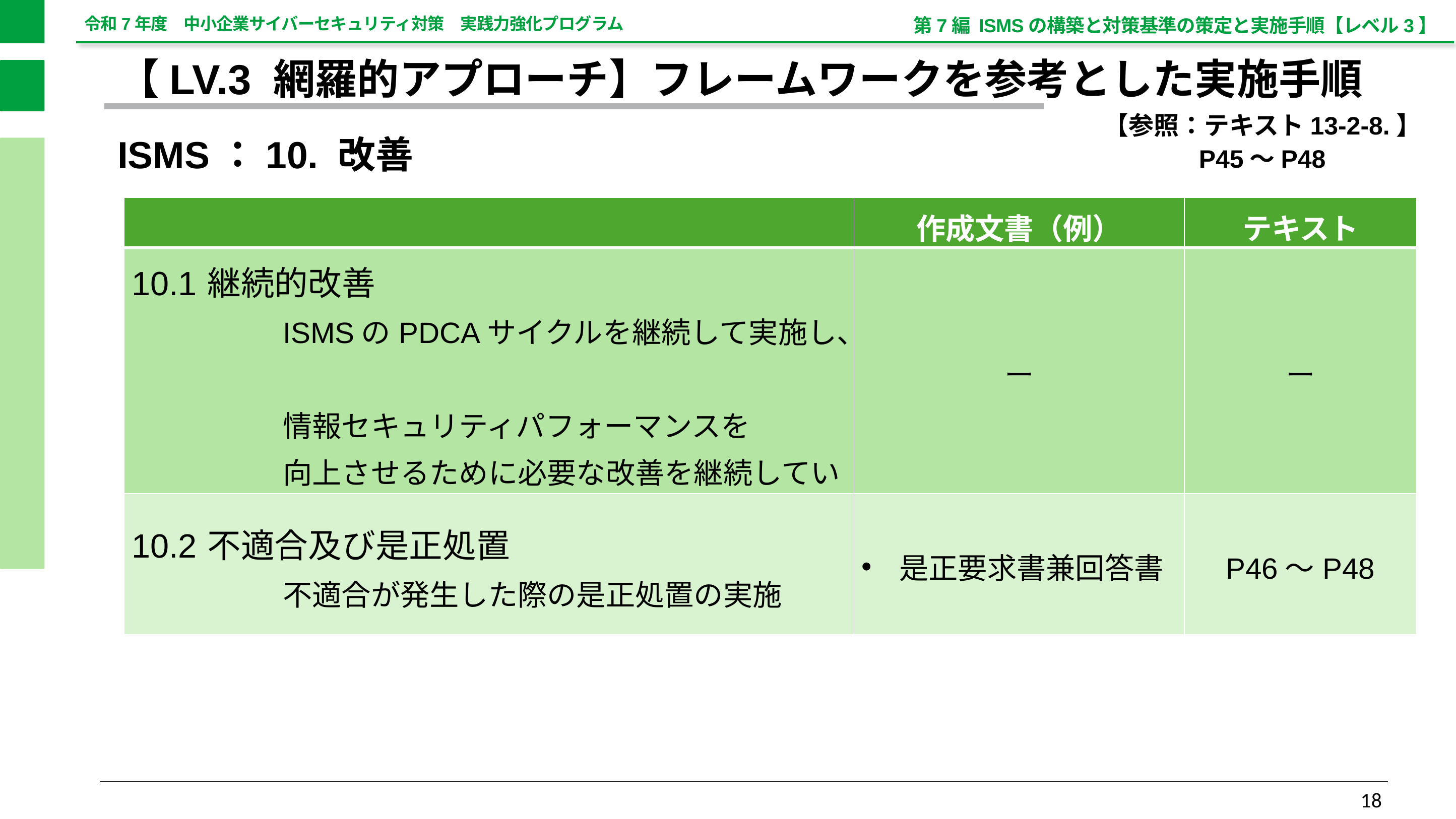

第7編 ISMSの構築と対策基準の策定と実施手順【レベル3】
【LV.3 網羅的アプローチ】フレームワークを参考とした実施手順
【参照：テキスト13-2-8.】
P45～P48
ISMS：10. 改善
|  | 作成文書（例） | テキスト |
| --- | --- | --- |
| 10.1 継続的改善 ISMSのPDCAサイクルを継続して実施し、 情報セキュリティパフォーマンスを 向上させるために必要な改善を継続していく | ー | ー |
| 10.2 不適合及び是正処置 不適合が発生した際の是正処置の実施 | 是正要求書兼回答書 | P46～P48 |